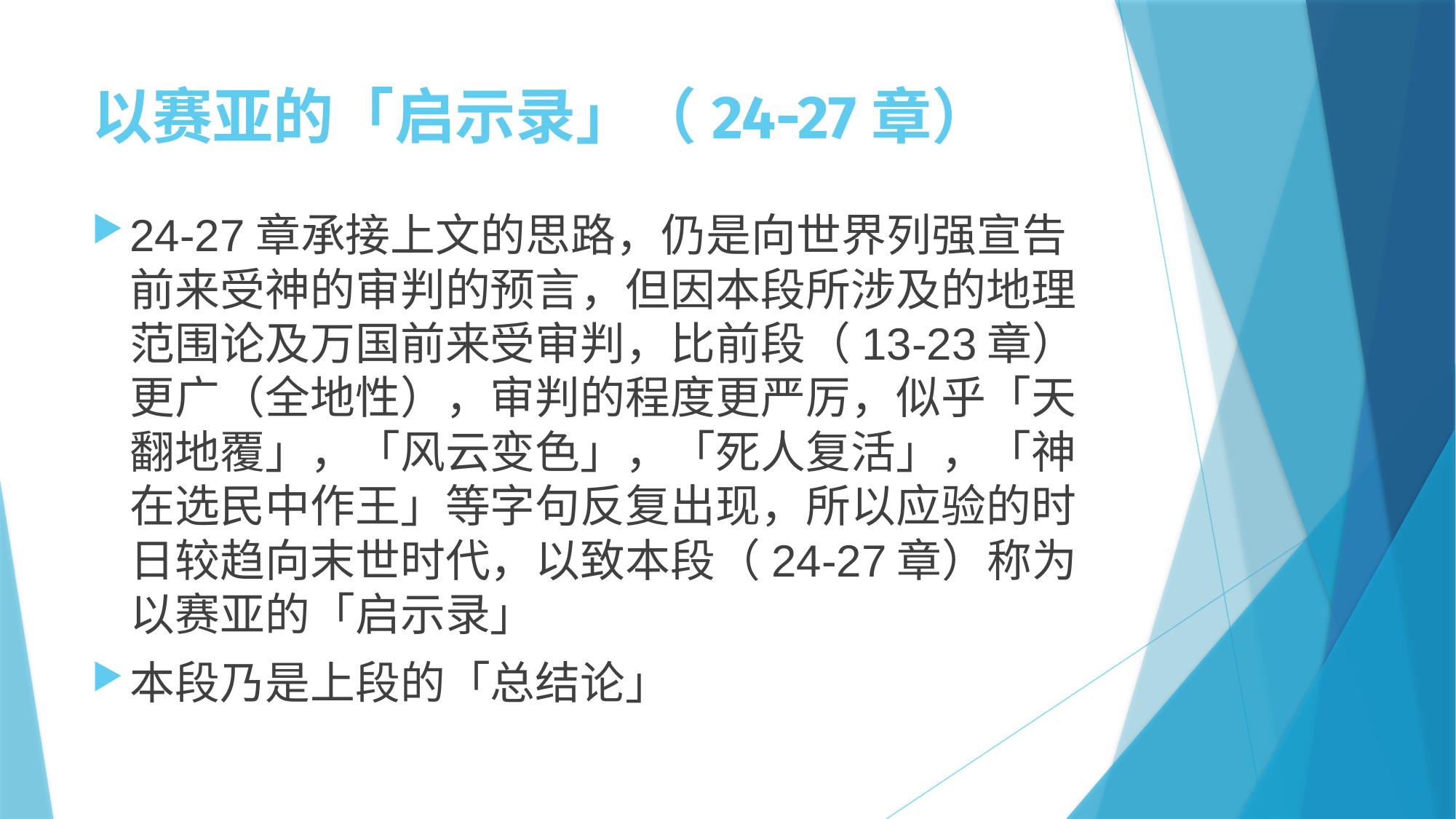

# 以赛亚的「启示录」（24-27章）
24-27章承接上文的思路，仍是向世界列强宣告前来受神的审判的预言，但因本段所涉及的地理范围论及万国前来受审判，比前段（13-23章）更广（全地性），审判的程度更严厉，似乎「天翻地覆」，「风云变色」，「死人复活」，「神在选民中作王」等字句反复出现，所以应验的时日较趋向末世时代，以致本段（24-27章）称为以赛亚的「启示录」
本段乃是上段的「总结论」